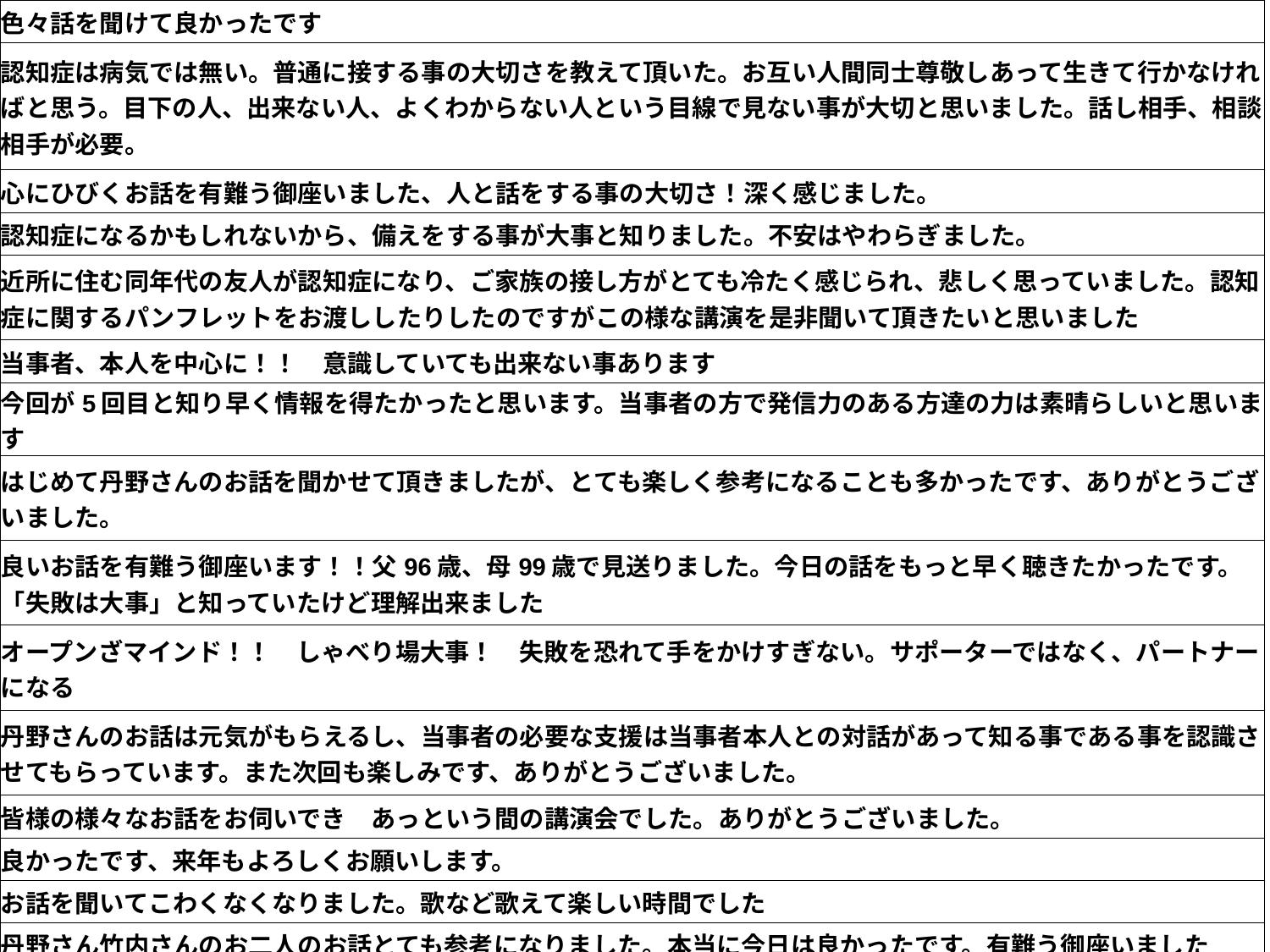

| 色々話を聞けて良かったです |
| --- |
| 認知症は病気では無い。普通に接する事の大切さを教えて頂いた。お互い人間同士尊敬しあって生きて行かなければと思う。目下の人、出来ない人、よくわからない人という目線で見ない事が大切と思いました。話し相手、相談相手が必要。 |
| 心にひびくお話を有難う御座いました、人と話をする事の大切さ！深く感じました。 |
| 認知症になるかもしれないから、備えをする事が大事と知りました。不安はやわらぎました。 |
| 近所に住む同年代の友人が認知症になり、ご家族の接し方がとても冷たく感じられ、悲しく思っていました。認知症に関するパンフレットをお渡ししたりしたのですがこの様な講演を是非聞いて頂きたいと思いました |
| 当事者、本人を中心に！！　意識していても出来ない事あります |
| 今回が5回目と知り早く情報を得たかったと思います。当事者の方で発信力のある方達の力は素晴らしいと思います |
| はじめて丹野さんのお話を聞かせて頂きましたが、とても楽しく参考になることも多かったです、ありがとうございました。 |
| 良いお話を有難う御座います！！父96歳、母99歳で見送りました。今日の話をもっと早く聴きたかったです。「失敗は大事」と知っていたけど理解出来ました |
| オープンざマインド！！　しゃべり場大事！　失敗を恐れて手をかけすぎない。サポーターではなく、パートナーになる |
| 丹野さんのお話は元気がもらえるし、当事者の必要な支援は当事者本人との対話があって知る事である事を認識させてもらっています。また次回も楽しみです、ありがとうございました。 |
| 皆様の様々なお話をお伺いでき　あっという間の講演会でした。ありがとうございました。 |
| 良かったです、来年もよろしくお願いします。 |
| お話を聞いてこわくなくなりました。歌など歌えて楽しい時間でした |
| 丹野さん竹内さんのお二人のお話とても参考になりました。本当に今日は良かったです。有難う御座いました |